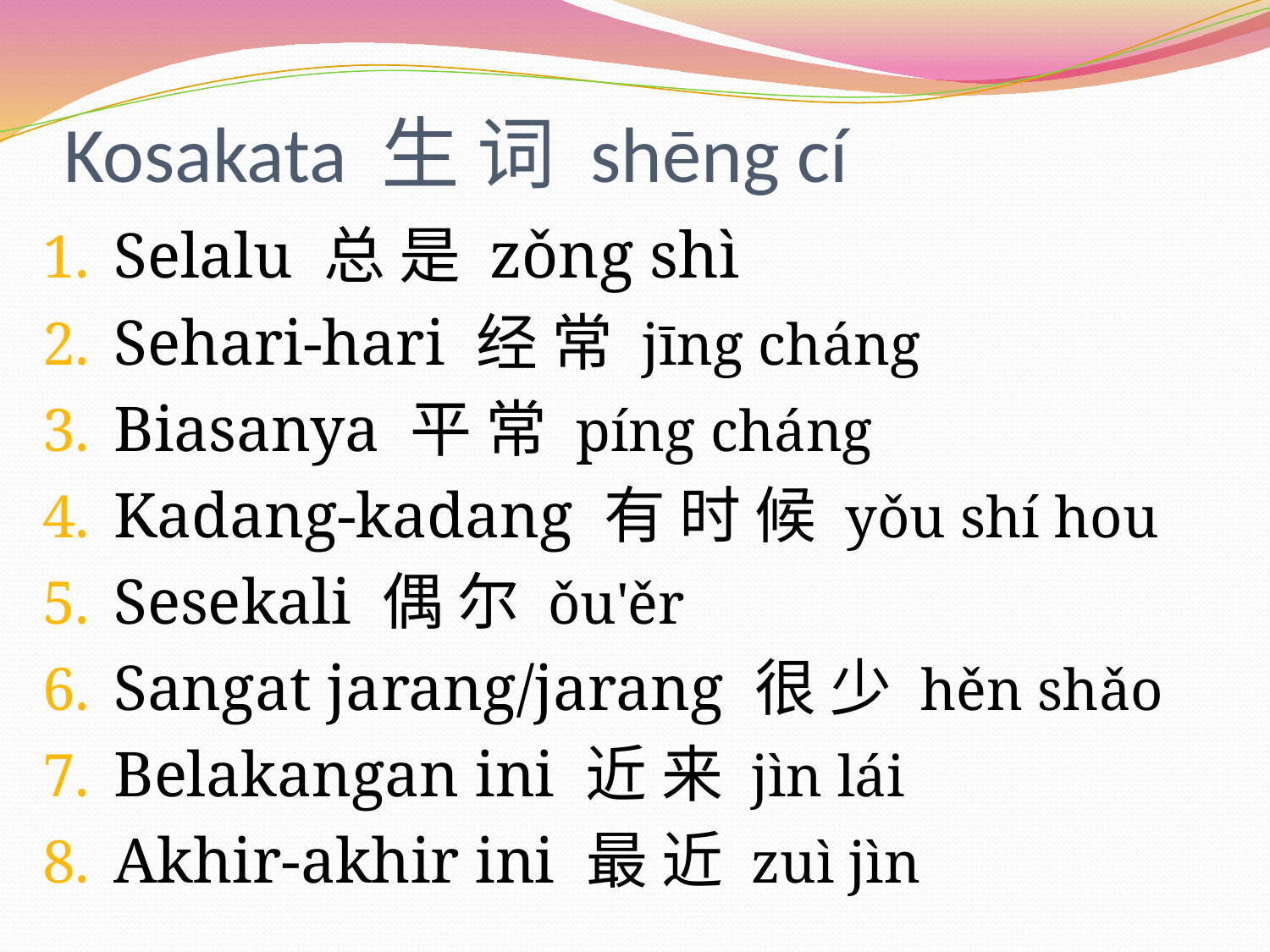

# Kosakata 生 词 shēng cí
Selalu 总 是 zǒng shì
Sehari-hari 经 常 jīng cháng
Biasanya 平 常 píng cháng
Kadang-kadang 有 时 候 yǒu shí hou
Sesekali 偶 尔 ǒu'ěr
Sangat jarang/jarang 很 少 hěn shǎo
Belakangan ini 近 来 jìn lái
Akhir-akhir ini 最 近 zuì jìn